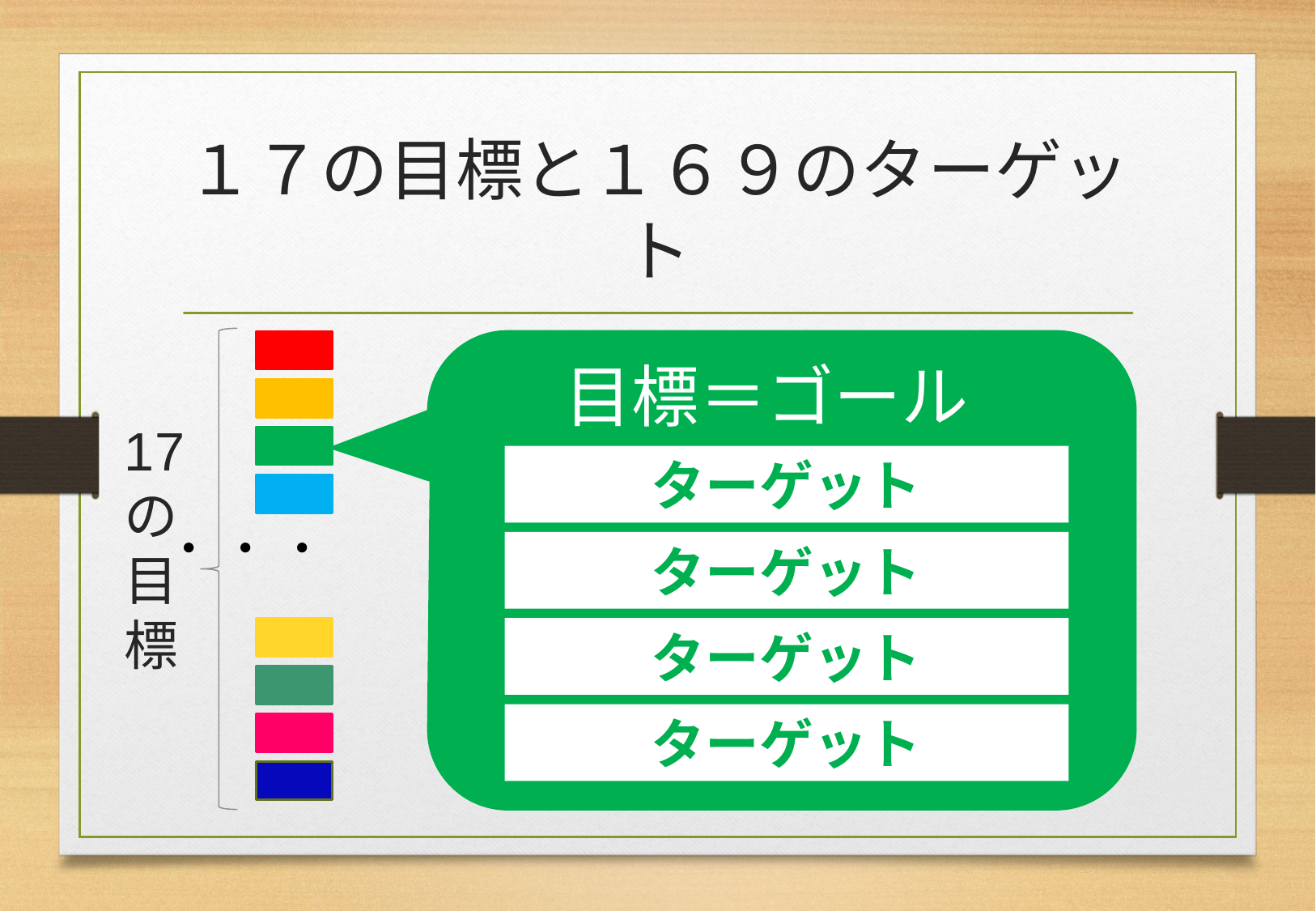

# １７の目標と１６９のターゲット

　目標＝ゴール

17
の
目標

ターゲット

・・・
ターゲット

ターゲット

ターゲット